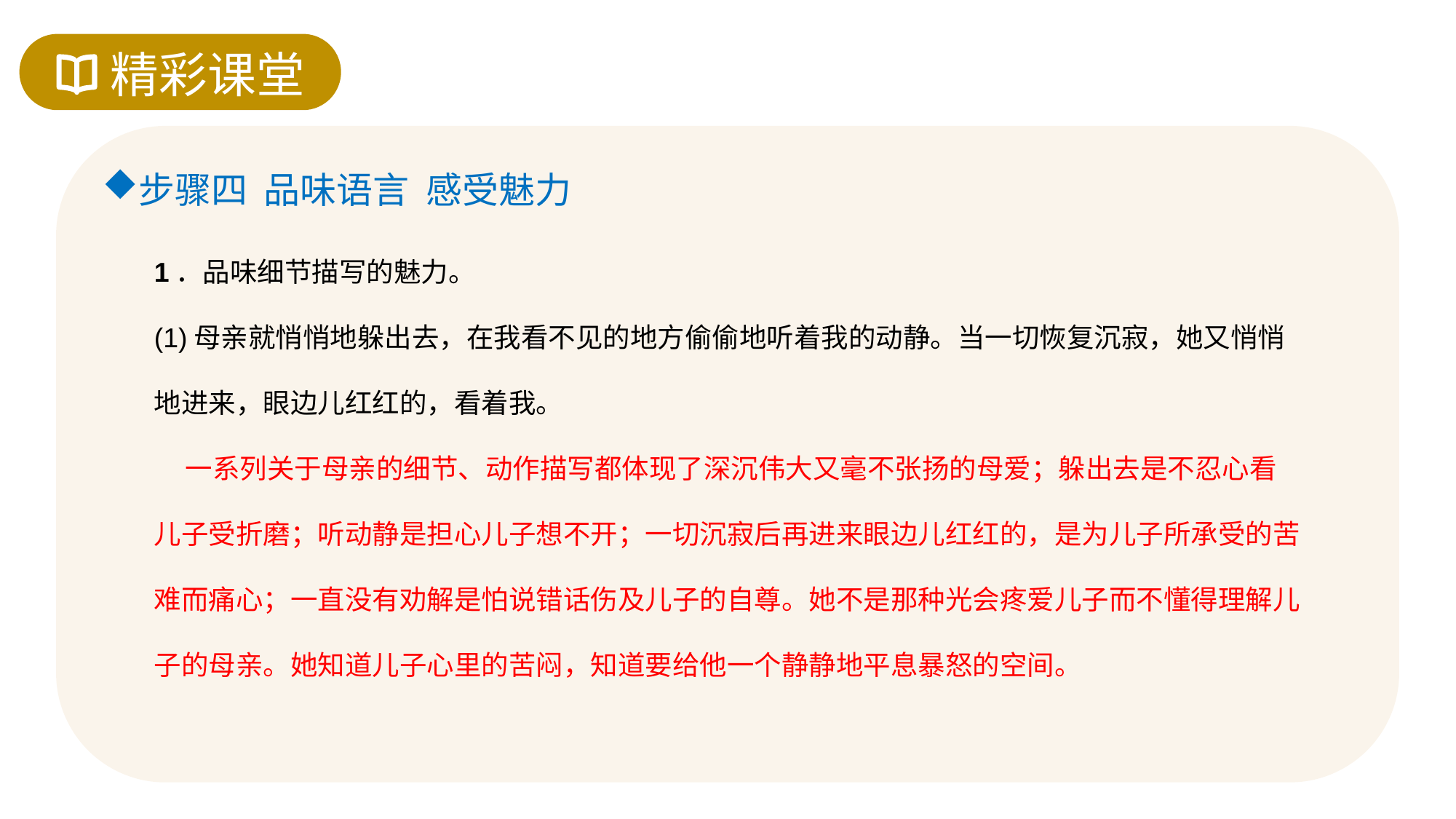

精彩课堂

步骤四  品味语言  感受魅力
1．品味细节描写的魅力。
(1)母亲就悄悄地躲出去，在我看不见的地方偷偷地听着我的动静。当一切恢复沉寂，她又悄悄地进来，眼边儿红红的，看着我。
    一系列关于母亲的细节、动作描写都体现了深沉伟大又毫不张扬的母爱；躲出去是不忍心看儿子受折磨；听动静是担心儿子想不开；一切沉寂后再进来眼边儿红红的，是为儿子所承受的苦难而痛心；一直没有劝解是怕说错话伤及儿子的自尊。她不是那种光会疼爱儿子而不懂得理解儿子的母亲。她知道儿子心里的苦闷，知道要给他一个静静地平息暴怒的空间。